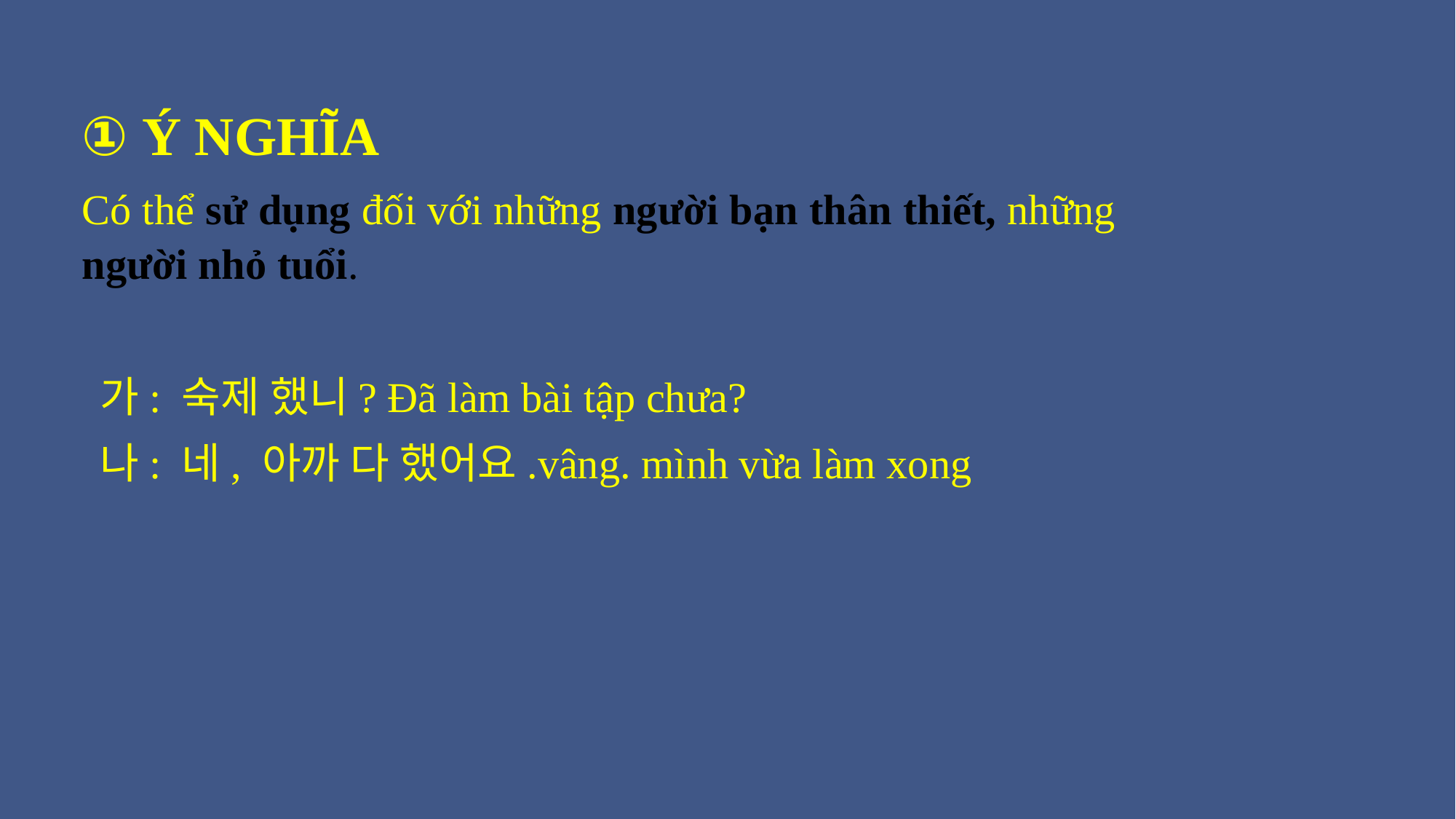

① Ý NGHĨA
Có thể sử dụng đối với những người bạn thân thiết, những người nhỏ tuổi.

가: 숙제 했니? Đã làm bài tập chưa?
나: 네, 아까 다 했어요.vâng. mình vừa làm xong